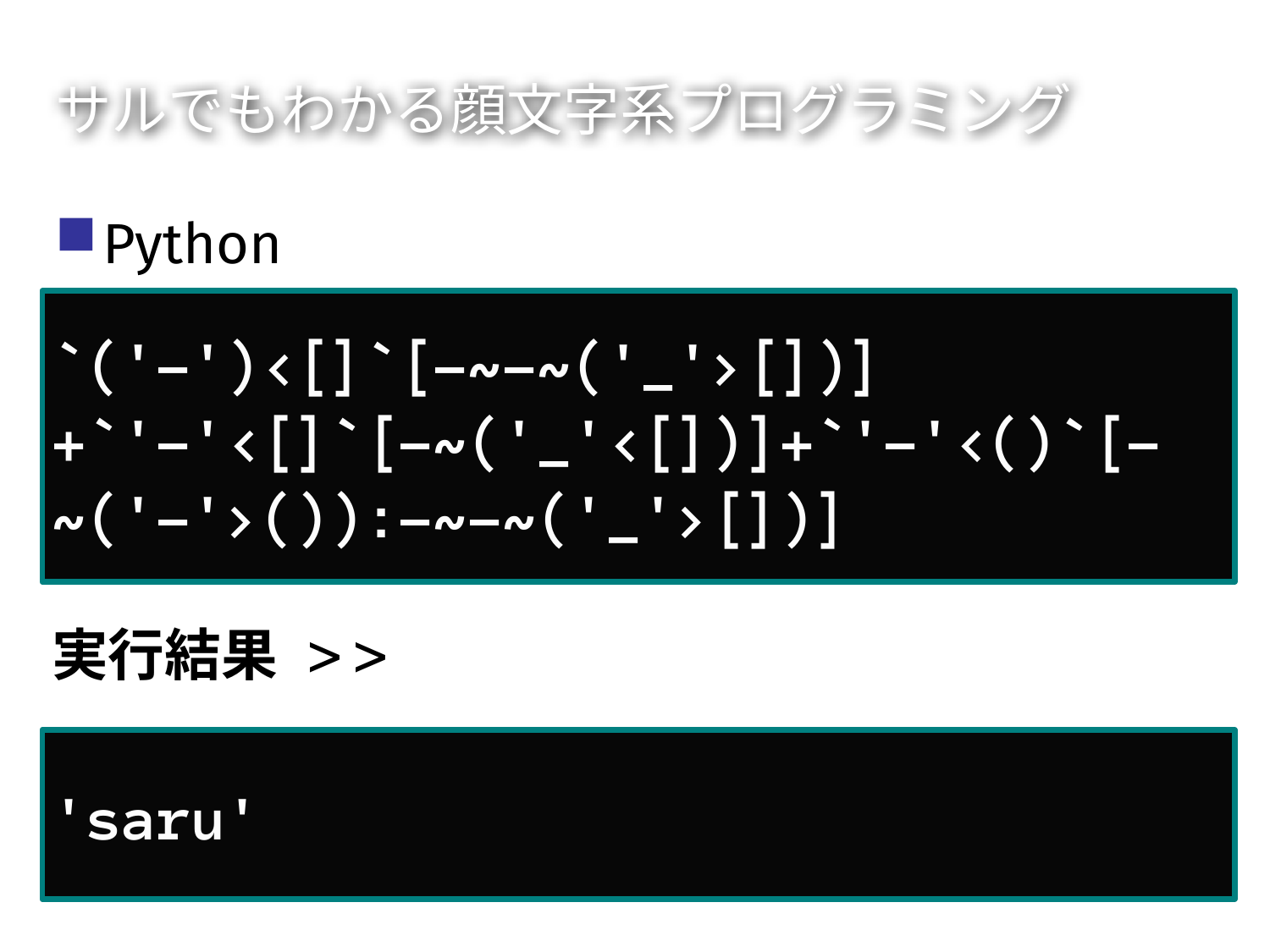

# サルでもわかる顔文字系プログラミング
Python
`('-')<[]`[-~-~('_'>[])]+`'-'<[]`[-~('_'<[])]+`'-'<()`[-~('-'>()):-~-~('_'>[])]
実行結果 >>
'saru'